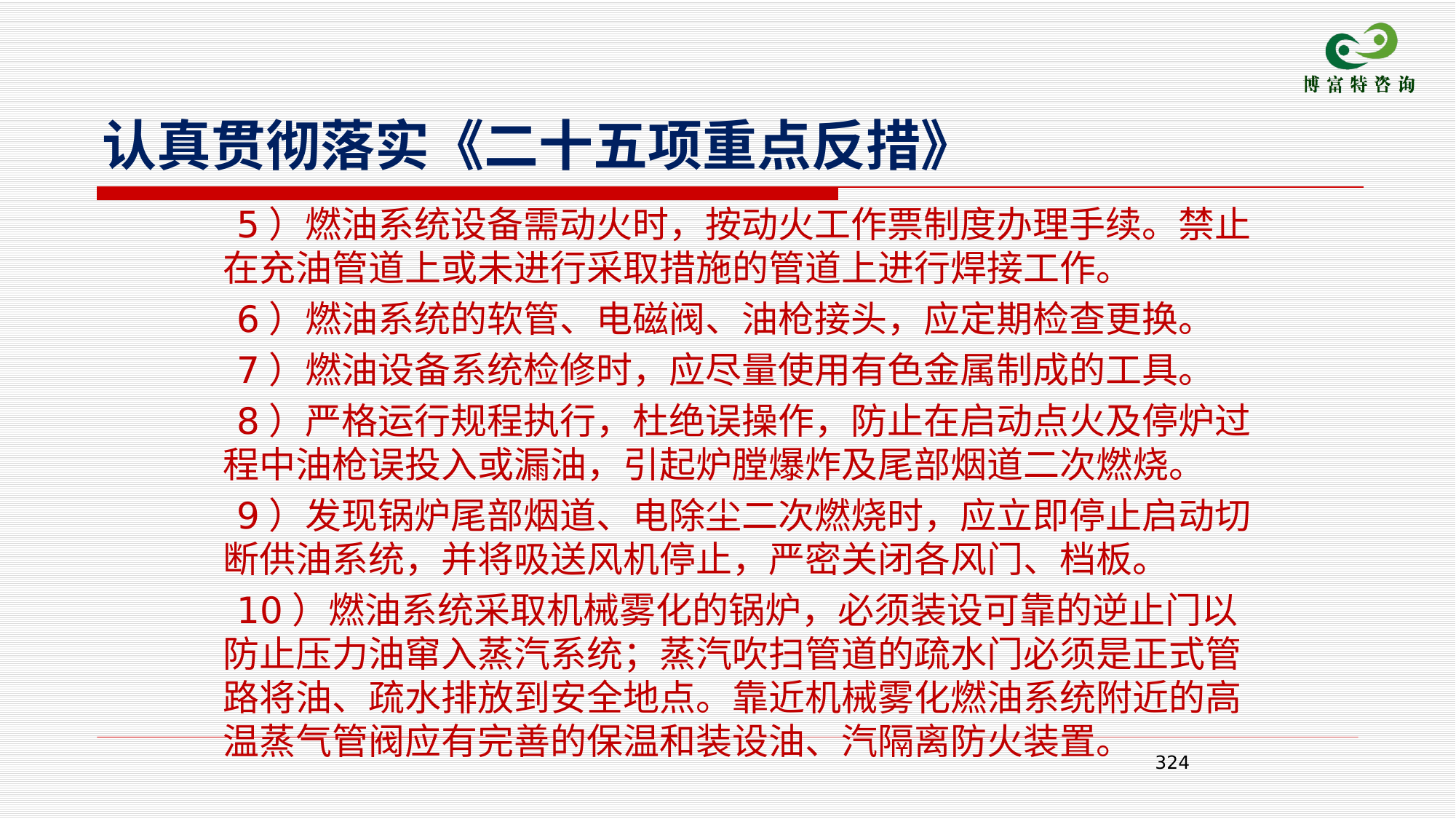

认真贯彻落实《二十五项重点反措》
      5）燃油系统设备需动火时，按动火工作票制度办理手续。禁止在充油管道上或未进行采取措施的管道上进行焊接工作。
      6）燃油系统的软管、电磁阀、油枪接头，应定期检查更换。
      7）燃油设备系统检修时，应尽量使用有色金属制成的工具。
      8）严格运行规程执行，杜绝误操作，防止在启动点火及停炉过程中油枪误投入或漏油，引起炉膛爆炸及尾部烟道二次燃烧。
      9）发现锅炉尾部烟道、电除尘二次燃烧时，应立即停止启动切断供油系统，并将吸送风机停止，严密关闭各风门、档板。
      10）燃油系统采取机械雾化的锅炉，必须装设可靠的逆止门以防止压力油窜入蒸汽系统；蒸汽吹扫管道的疏水门必须是正式管路将油、疏水排放到安全地点。靠近机械雾化燃油系统附近的高温蒸气管阀应有完善的保温和装设油、汽隔离防火装置。

324